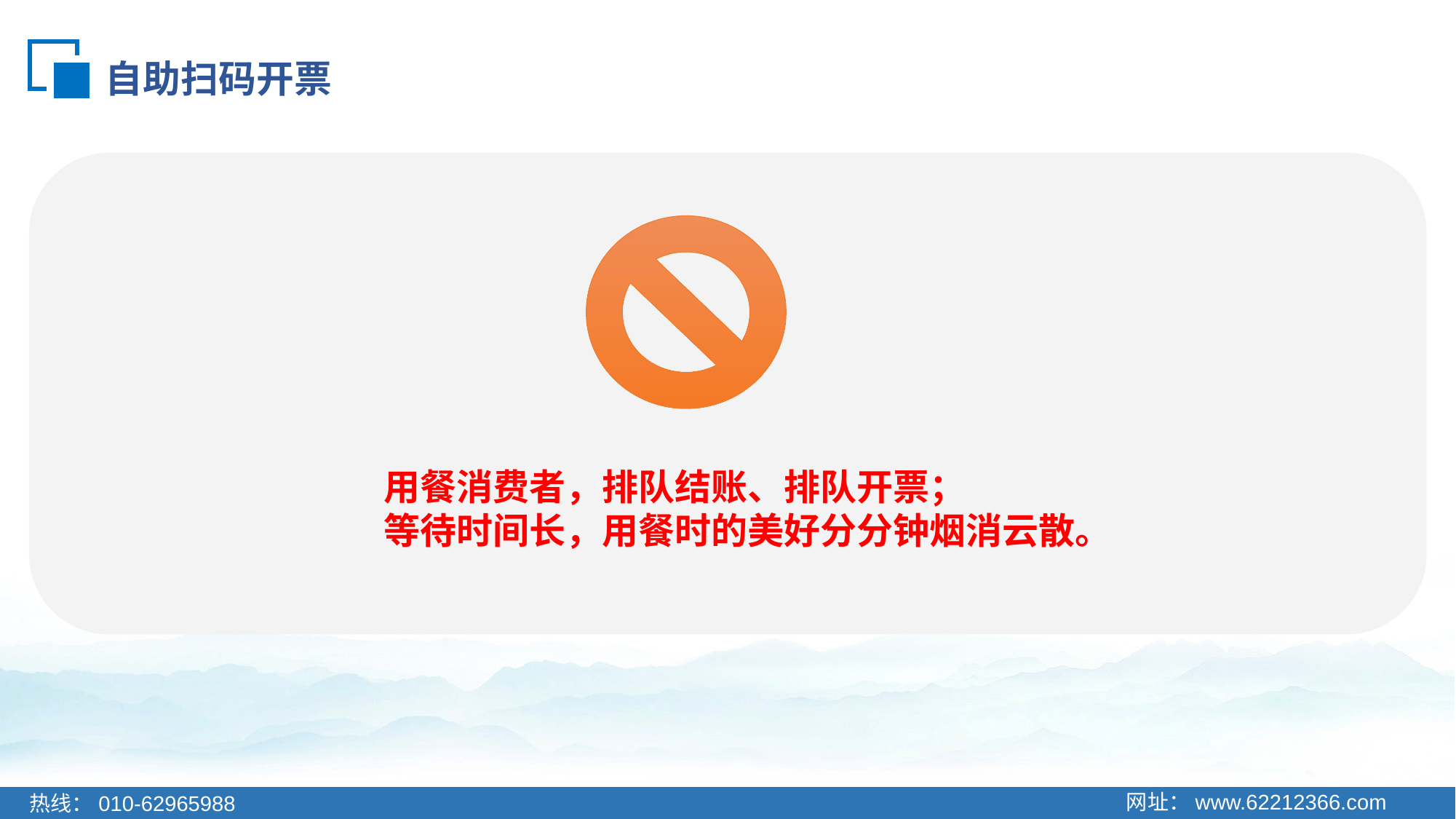

# 自助扫码开票

用餐消费者，排队结账、排队开票；
等待时间长，用餐时的美好分分钟烟消云散。
网址：www.62212366.com
热线：010-62965988
网址：www.62212366.com

热线：010-62965988